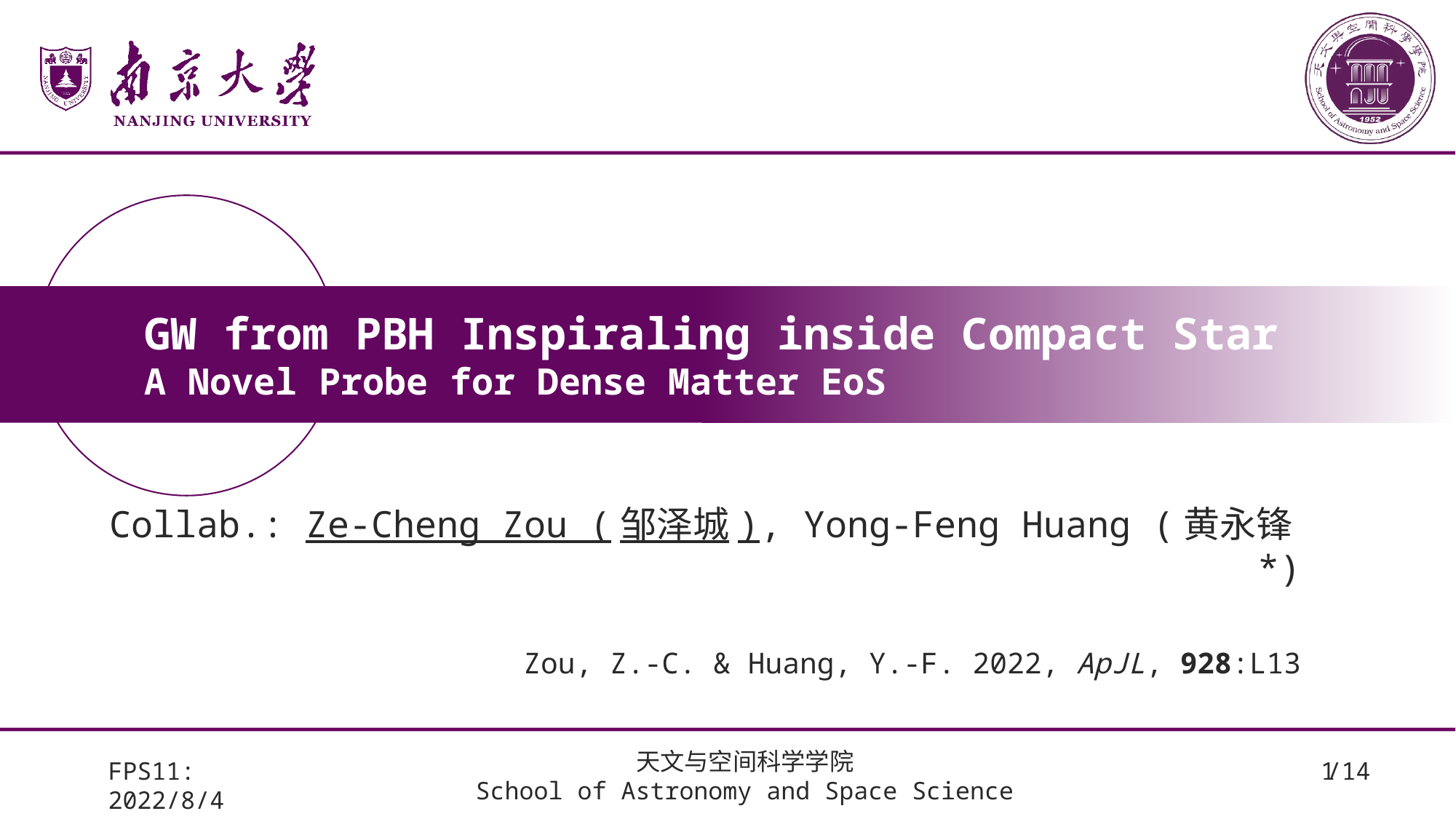

# GW from PBH Inspiraling inside Compact Star A Novel Probe for Dense Matter EoS
Collab.: Ze-Cheng Zou (邹泽城), Yong-Feng Huang (黄永锋*)

Zou, Z.-C. & Huang, Y.-F. 2022, ApJL, 928:L13

天文与空间科学学院
School of Astronomy and Space Science
FPS11: 2022/8/4
1